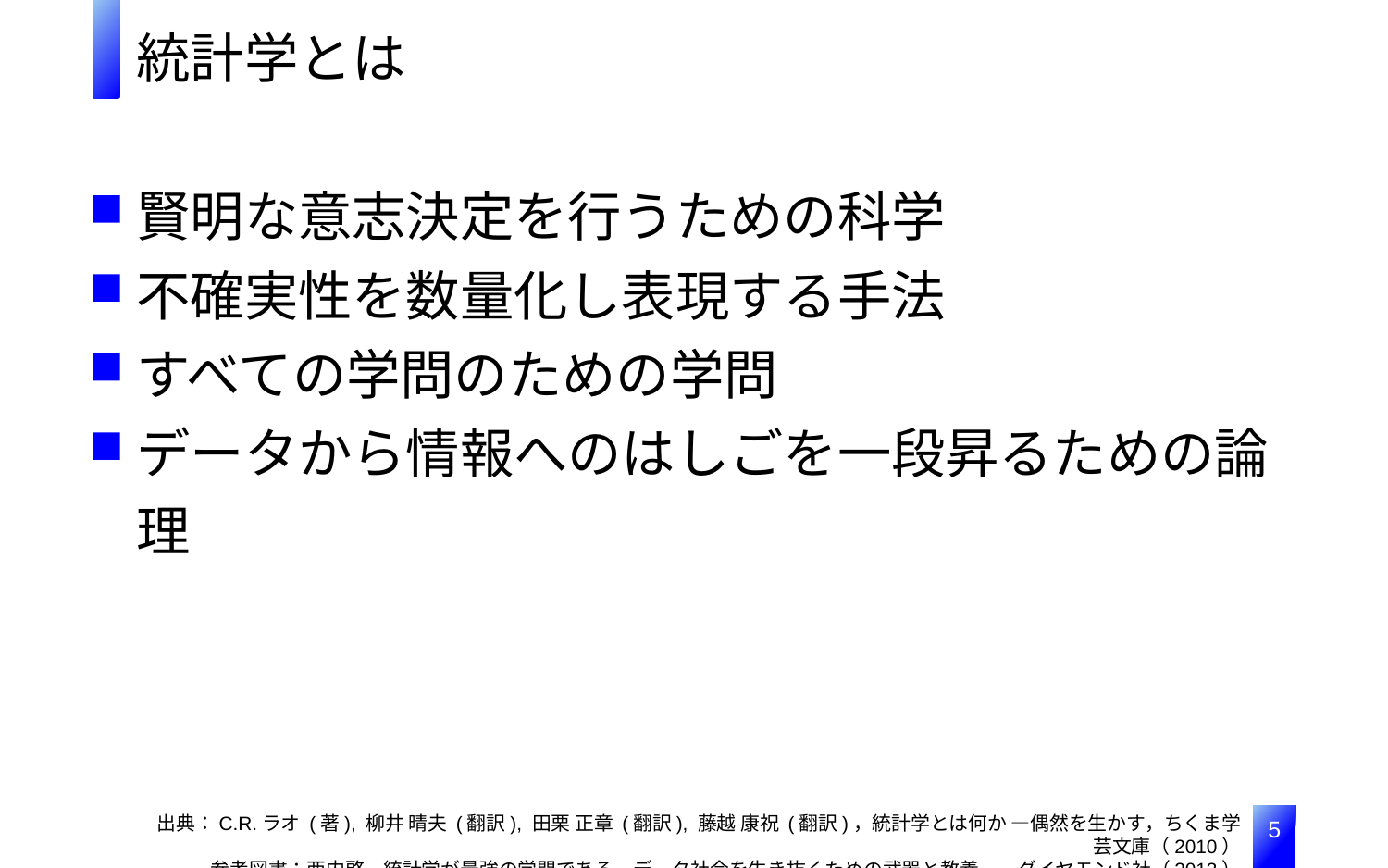

統計学とは
賢明な意志決定を行うための科学

不確実性を数量化し表現する手法

すべての学問のための学問

データから情報へのはしごを一段昇るための論理

出典：C.R.ラオ (著), 柳井 晴夫 (翻訳), 田栗 正章 (翻訳), 藤越 康祝 (翻訳)，統計学とは何か ―偶然を生かす，ちくま学芸文庫（2010）
参考図書：西内啓，統計学が最強の学問である－データ社会を生き抜くための武器と教養－，ダイヤモンド社（2013）